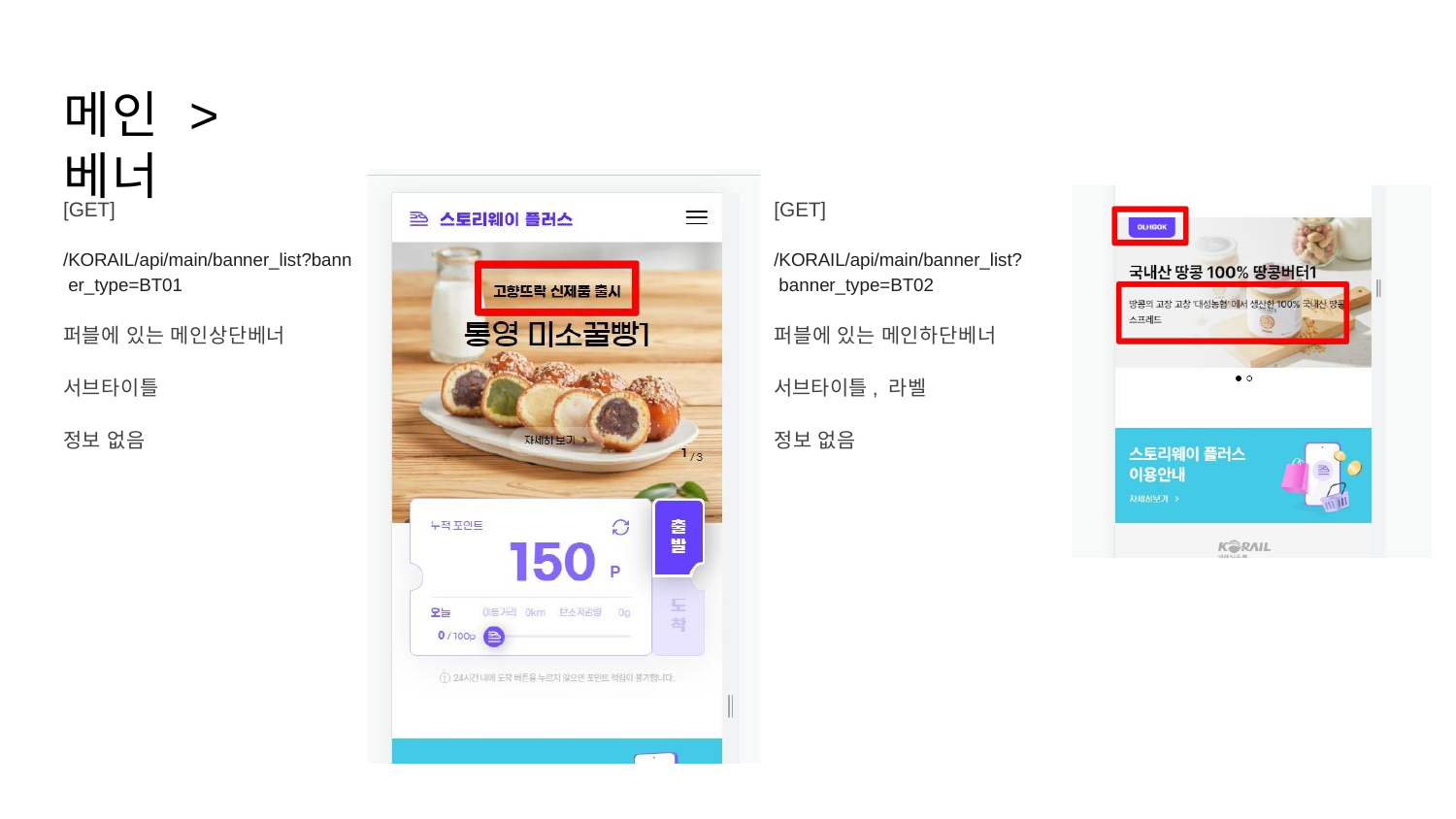

# 메인 > 베너

[GET]
[GET]
/KORAIL/api/main/banner_list?bann  er_type=BT01
/KORAIL/api/main/banner_list?  banner_type=BT02
퍼블에 있는 메인상단베너
퍼블에 있는 메인하단베너
서브타이틀
서브타이틀, 라벨
정보 없음
정보 없음